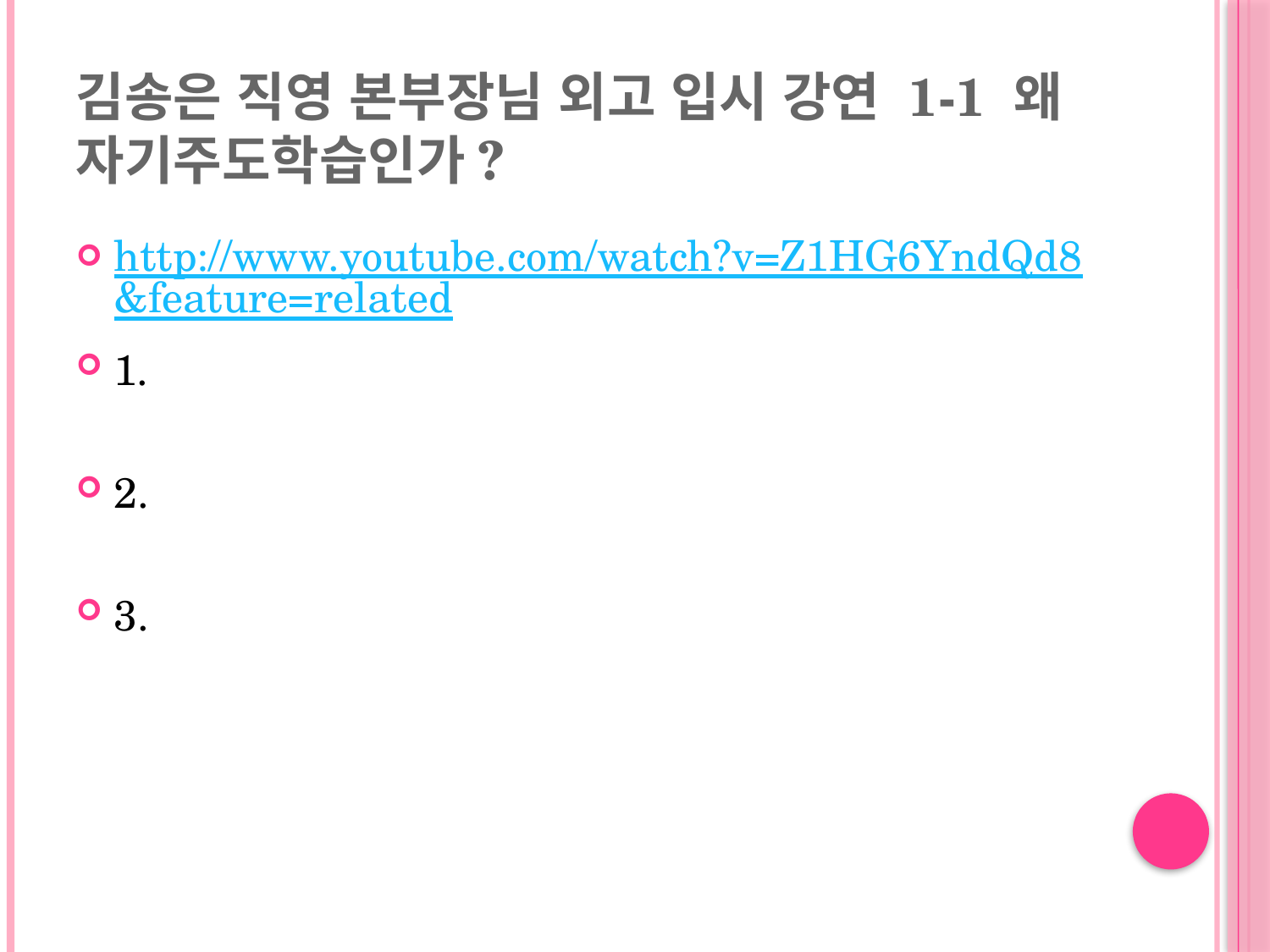

# 김송은 직영 본부장님 외고 입시 강연 1-1 왜 자기주도학습인가?
http://www.youtube.com/watch?v=Z1HG6YndQd8&feature=related
1.

2.

3.